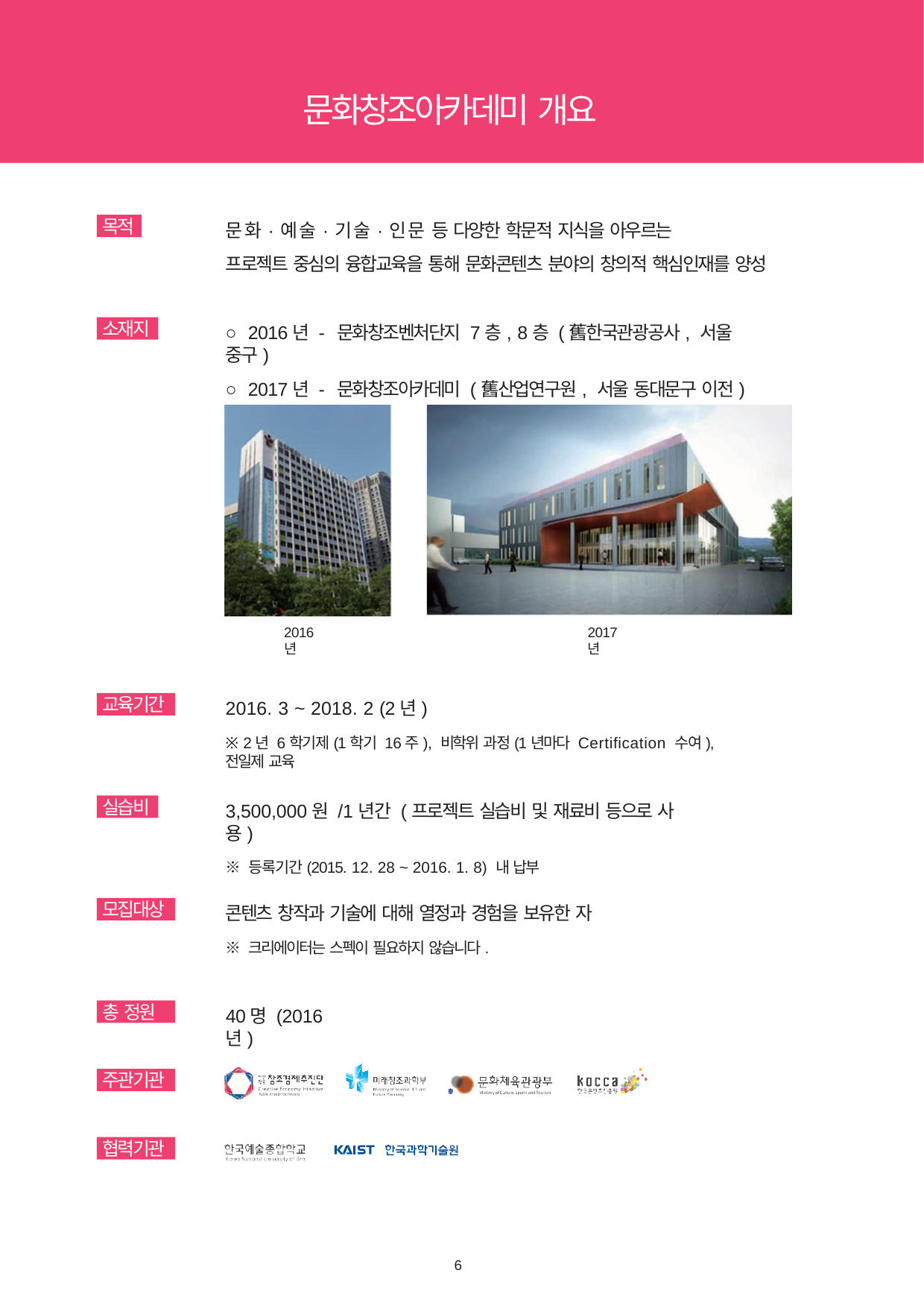

문화창조아카데미 개요
목적
문화·예술·기술·인문 등 다양한 학문적 지식을 아우르는
프로젝트 중심의 융합교육을 통해 문화콘텐츠 분야의 창의적 핵심인재를 양성
소재지
○ 2016년 - 문화창조벤처단지 7층, 8층 (舊한국관광공사, 서울 중구)
○ 2017년 - 문화창조아카데미 (舊산업연구원, 서울 동대문구 이전)

2016년
2017년
교육기간
2016. 3 ~ 2018. 2 (2년)
※ 2년 6학기제(1학기 16주), 비학위 과정(1년마다 Certification 수여), 전일제 교육
실습비
3,500,000원 /1년간 (프로젝트 실습비 및 재료비 등으로 사용)
※ 등록기간(2015. 12. 28 ~ 2016. 1. 8) 내 납부
모집대상
콘텐츠 창작과 기술에 대해 열정과 경험을 보유한 자
※ 크리에이터는 스펙이 필요하지 않습니다.
총 정원
40명 (2016년)

주관기관

협력기관

6